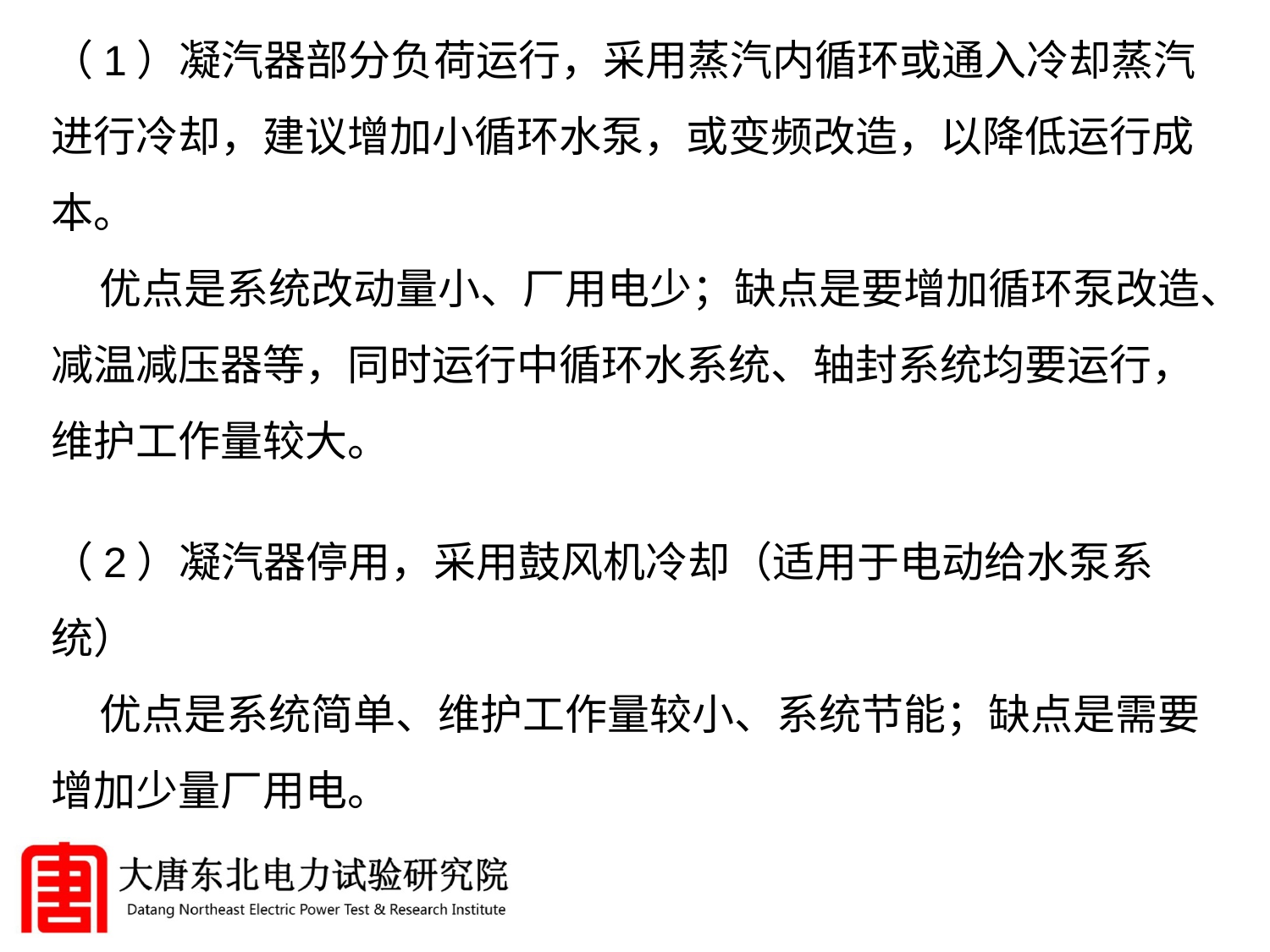

（1）凝汽器部分负荷运行，采用蒸汽内循环或通入冷却蒸汽进行冷却，建议增加小循环水泵，或变频改造，以降低运行成本。
    优点是系统改动量小、厂用电少；缺点是要增加循环泵改造、减温减压器等，同时运行中循环水系统、轴封系统均要运行，维护工作量较大。

（2）凝汽器停用，采用鼓风机冷却（适用于电动给水泵系统）
    优点是系统简单、维护工作量较小、系统节能；缺点是需要增加少量厂用电。